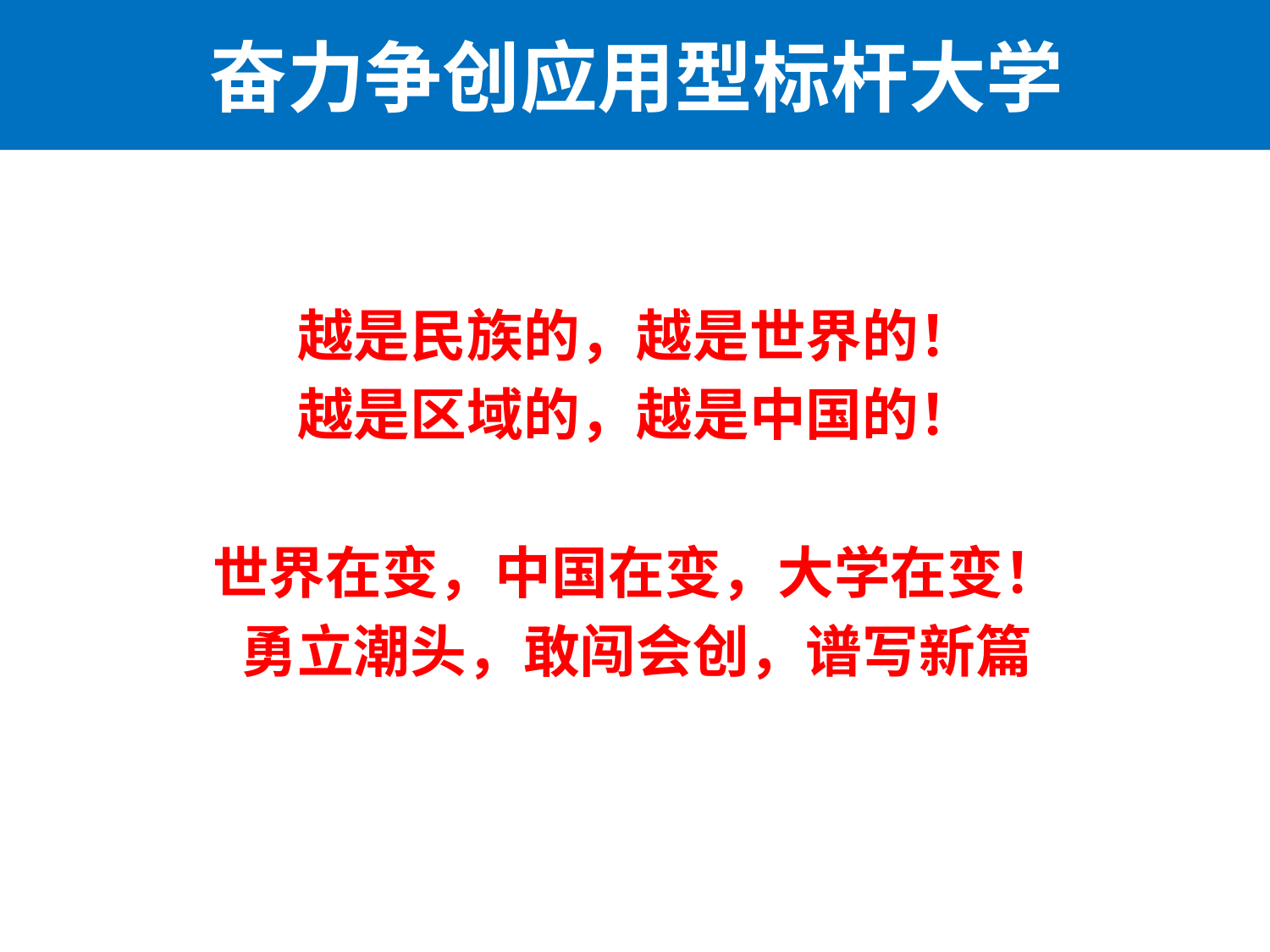

奋力争创应用型标杆大学

越是民族的，越是世界的！
越是区域的，越是中国的！

世界在变，中国在变，大学在变！
勇立潮头，敢闯会创，谱写新篇